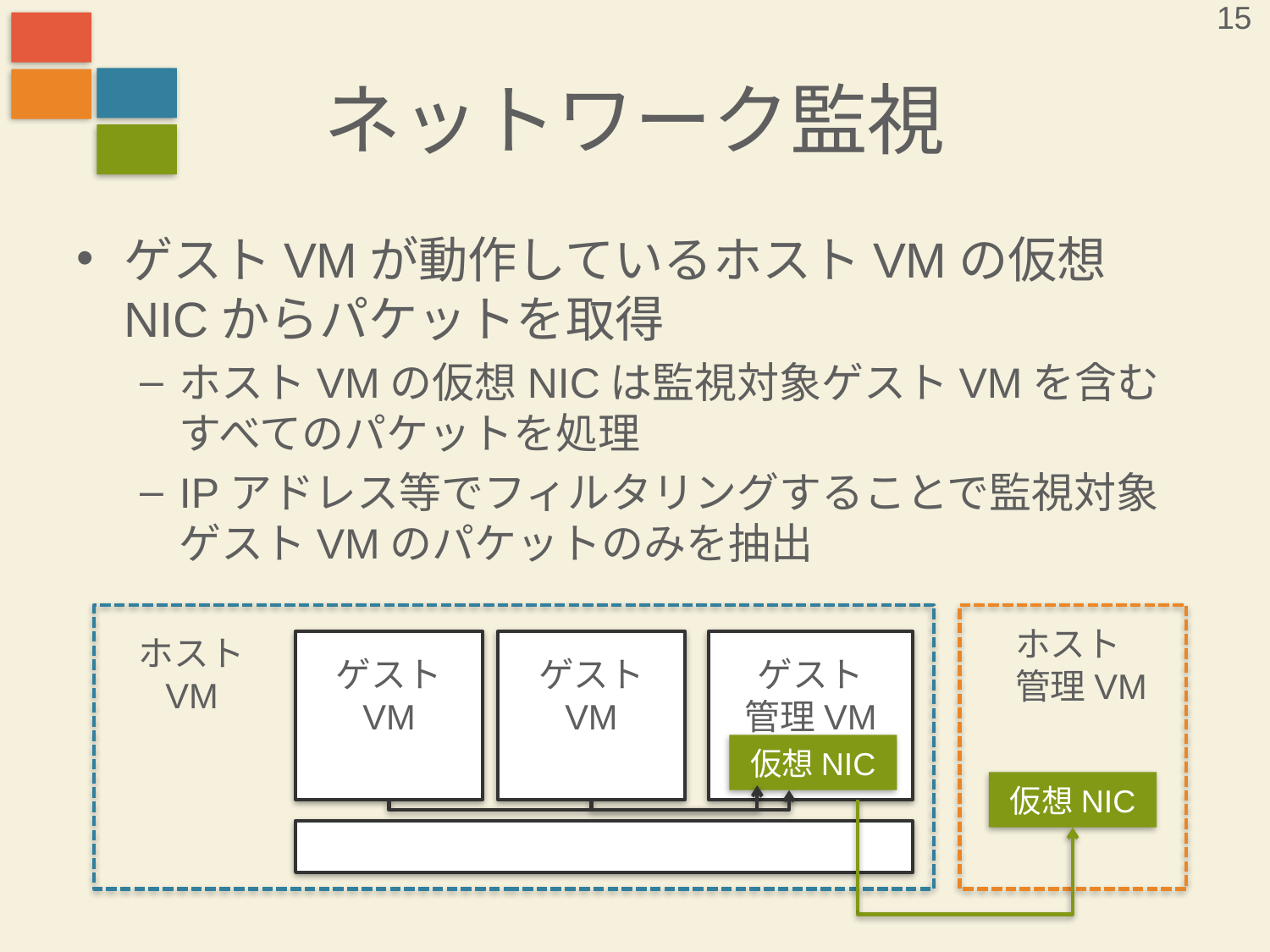

15
# ネットワーク監視
ゲストVMが動作しているホストVMの仮想NICからパケットを取得
ホストVMの仮想NICは監視対象ゲストVMを含むすべてのパケットを処理
IPアドレス等でフィルタリングすることで監視対象ゲストVMのパケットのみを抽出

ホスト
管理VM
ホスト
VM
ゲスト
VM

ゲスト
管理VM

ゲスト
VM

仮想NIC
仮想NIC